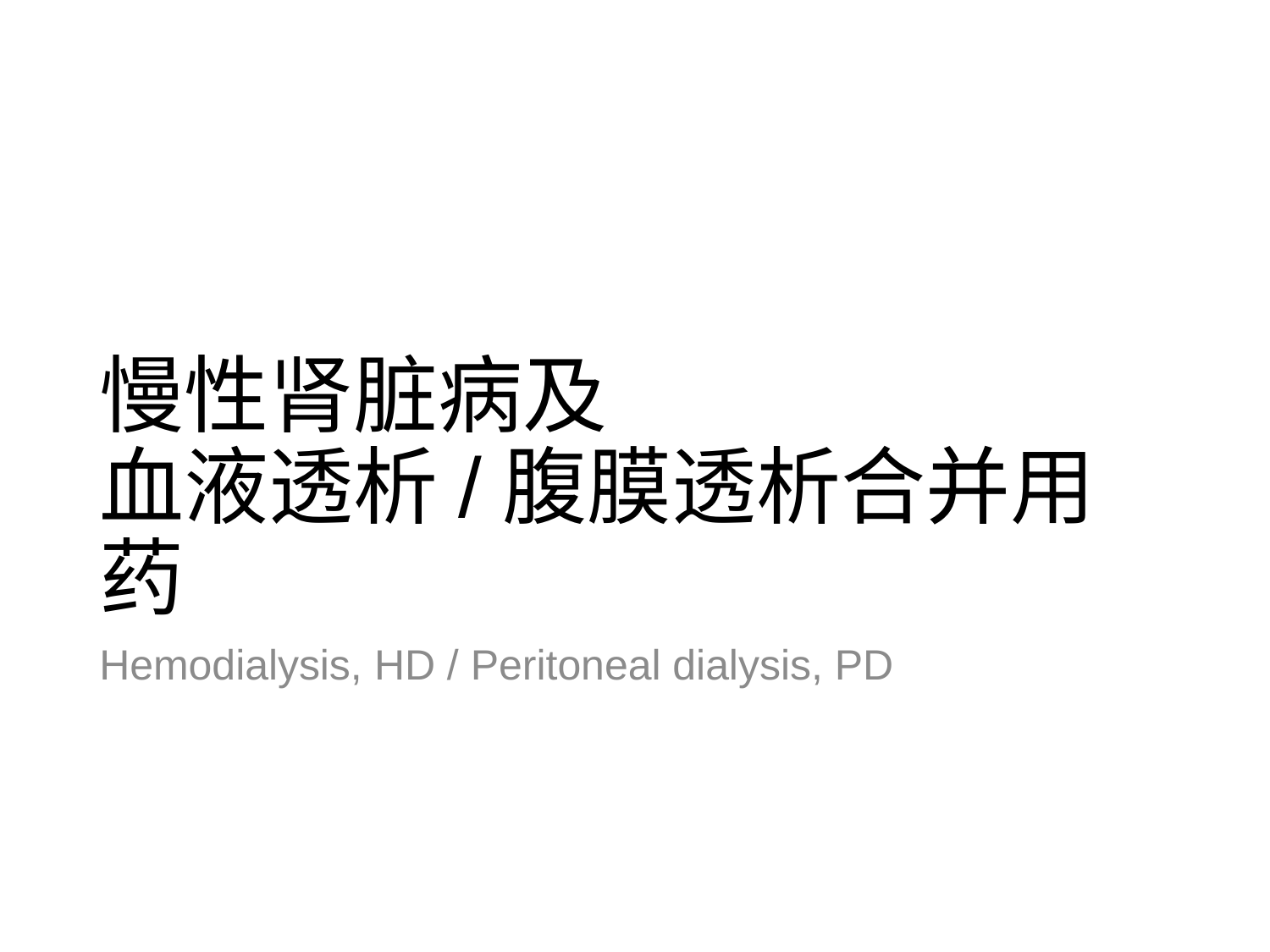

# 慢性肾脏病及 血液透析/腹膜透析合并用药
Hemodialysis, HD / Peritoneal dialysis, PD